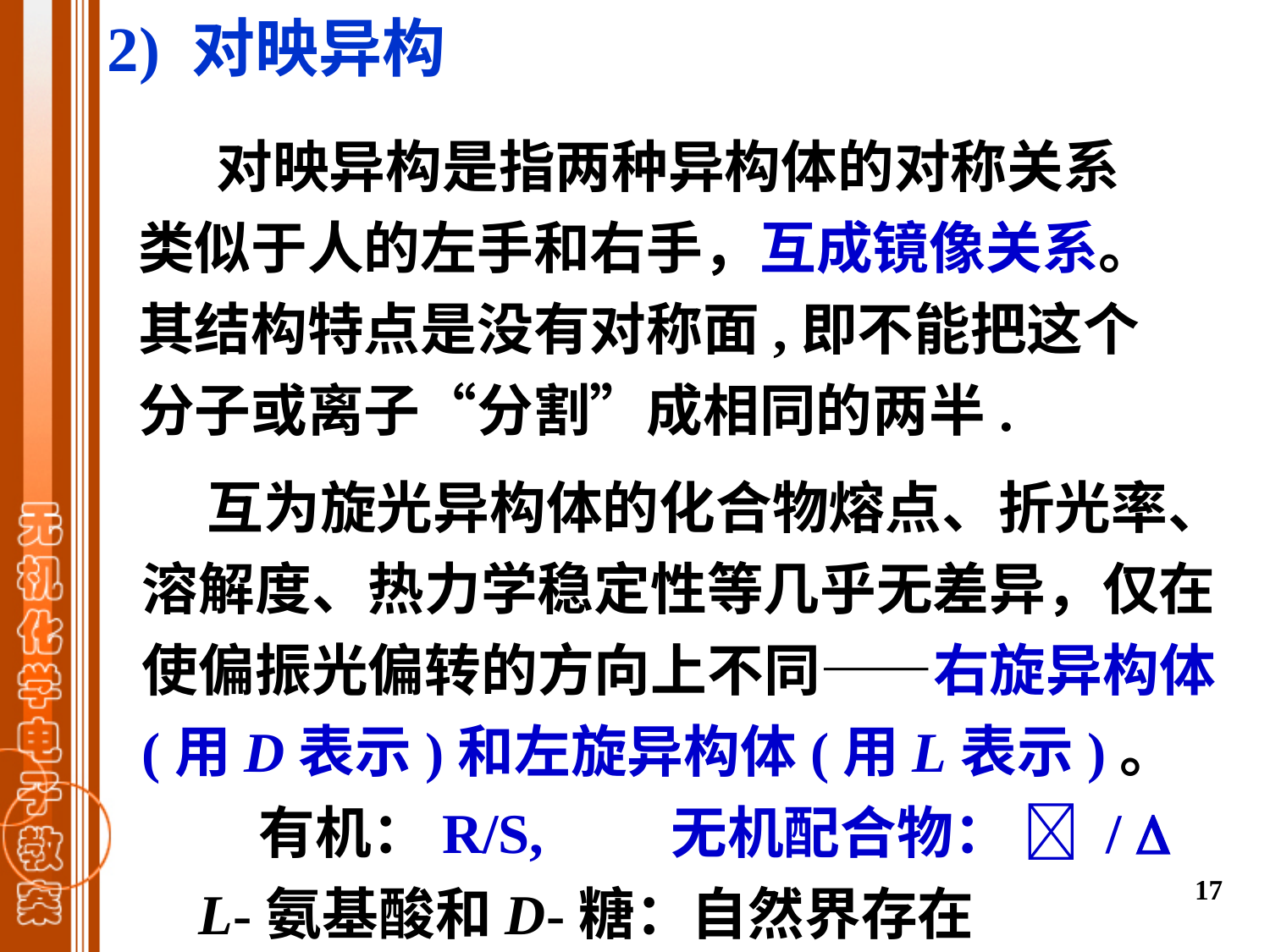

2) 对映异构
     对映异构是指两种异构体的对称关系类似于人的左手和右手，互成镜像关系。其结构特点是没有对称面,即不能把这个分子或离子“分割”成相同的两半.
    互为旋光异构体的化合物熔点、折光率、溶解度、热力学稳定性等几乎无差异，仅在使偏振光偏转的方向上不同——右旋异构体(用D表示)和左旋异构体(用L表示)。
        有机：R/S,        无机配合物： Λ / Δ
    L-氨基酸和D-糖：自然界存在
17